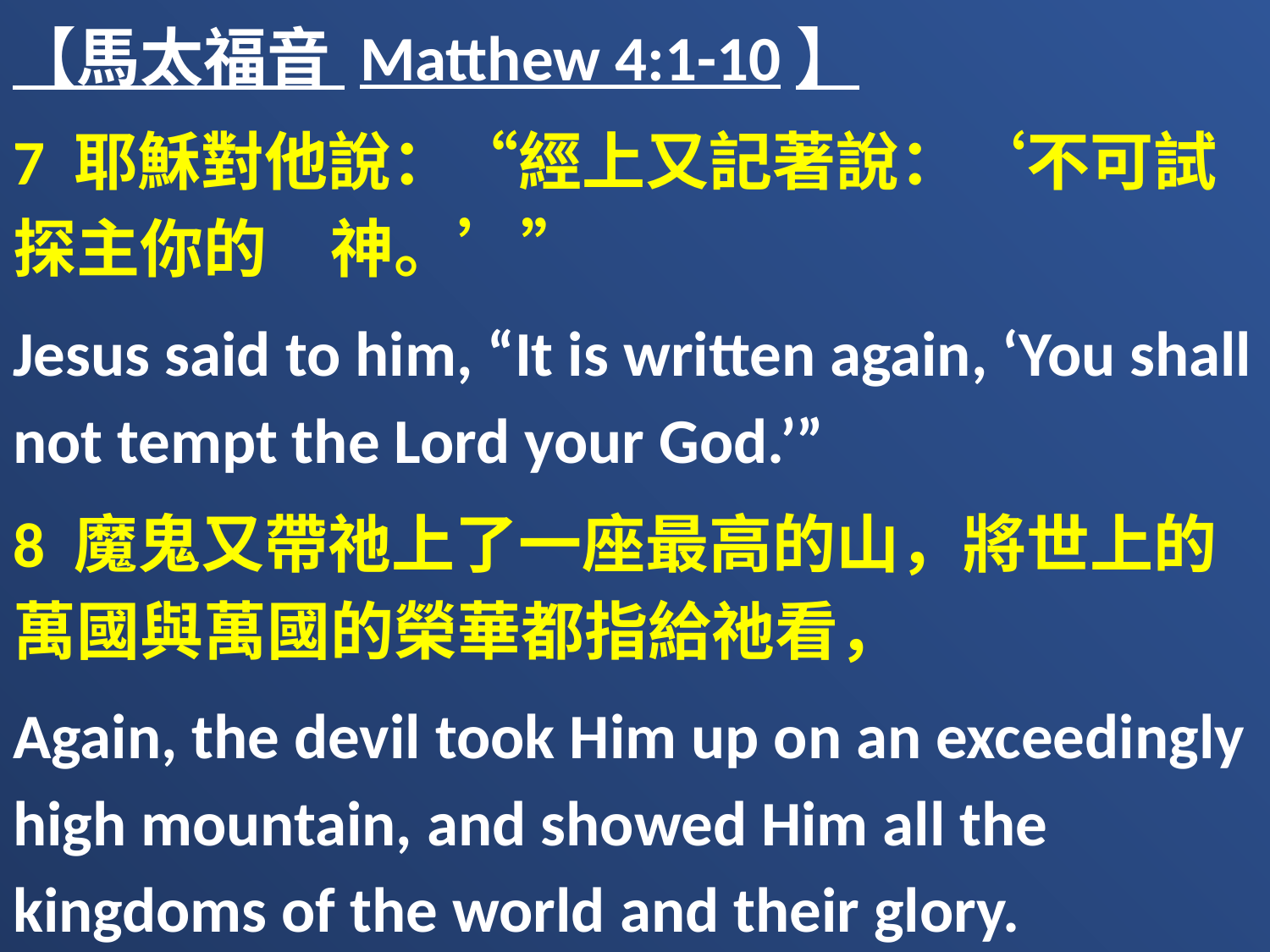

【馬太福音 Matthew 4:1-10】
7 耶穌對他說：“經上又記著說：‘不可試探主你的　神。’”
Jesus said to him, “It is written again, ‘You shall not tempt the Lord your God.’”
8 魔鬼又帶祂上了一座最高的山，將世上的萬國與萬國的榮華都指給祂看，
Again, the devil took Him up on an exceedingly high mountain, and showed Him all the kingdoms of the world and their glory.